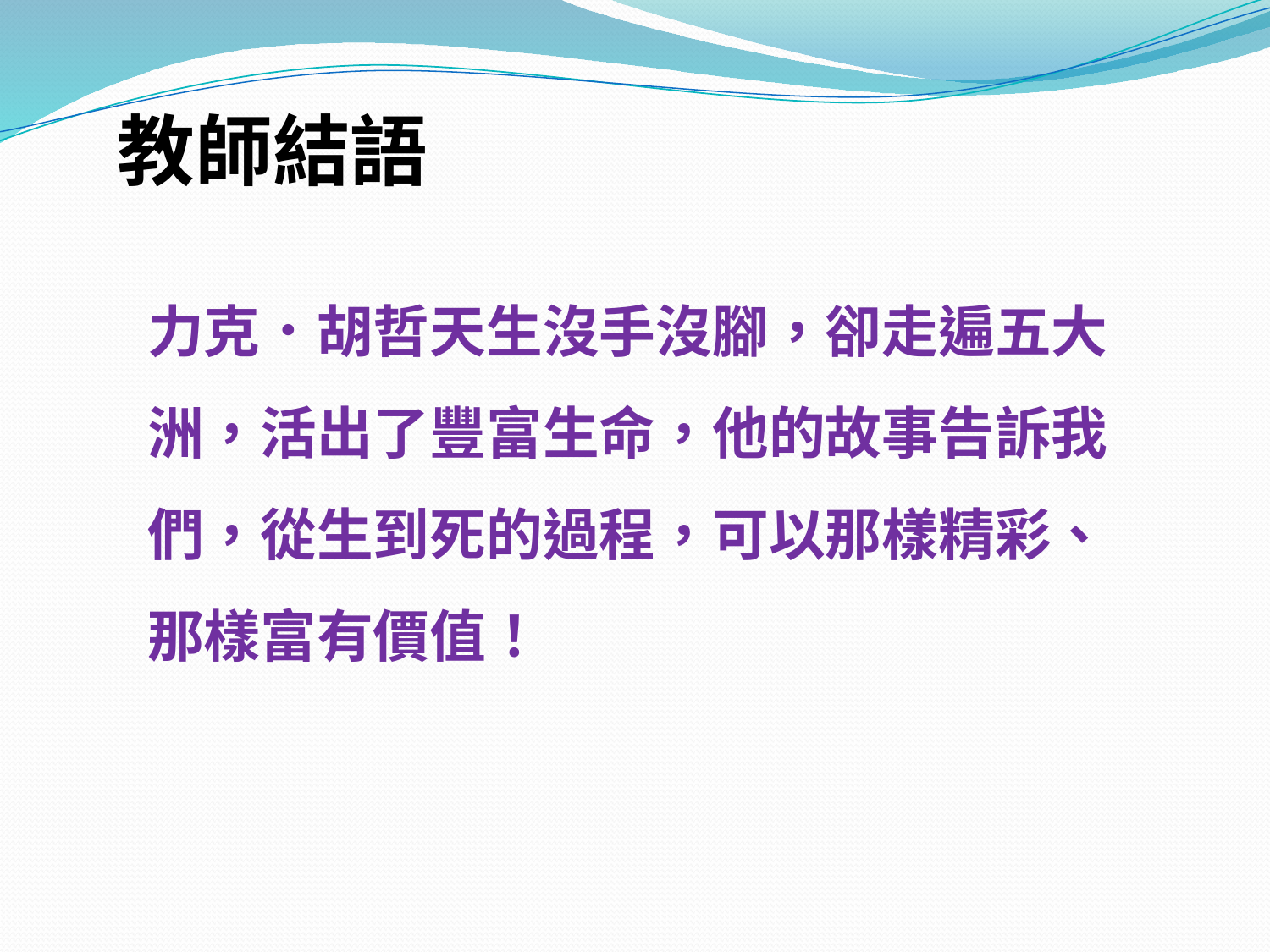

教師結語
力克．胡哲天生沒手沒腳，卻走遍五大洲，活出了豐富生命，他的故事告訴我們，從生到死的過程，可以那樣精彩、那樣富有價值！